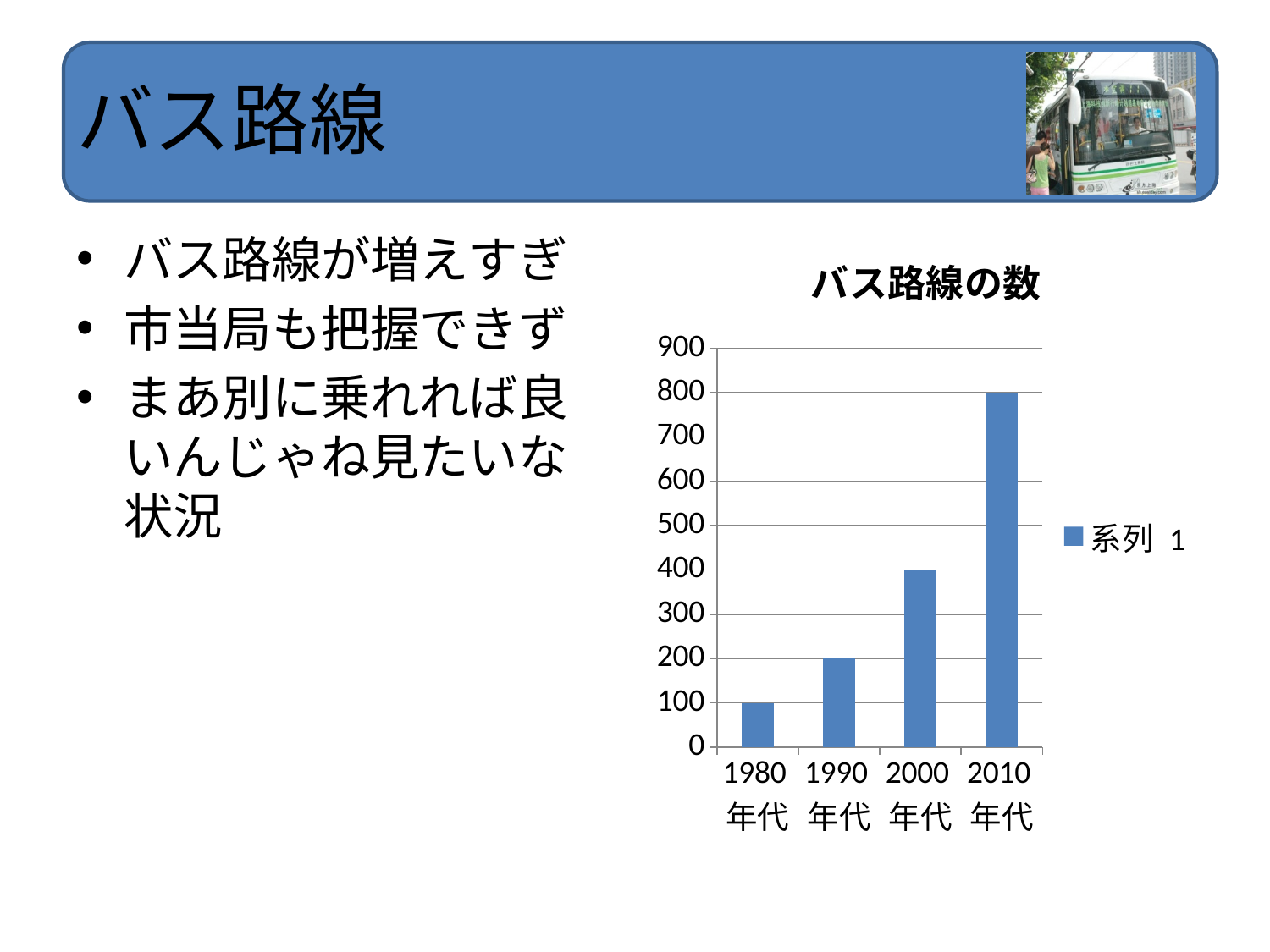

# バス路線
バス路線が増えすぎ
市当局も把握できず
まあ別に乗れれば良いんじゃね見たいな状況

### Chart: バス路線の数

| Category | 系列 1 |
|---|---|
| 1980年代 | 100.0 |
| 1990年代 | 200.0 |
| 2000年代 | 400.0 |
| 2010年代 | 800.0 |